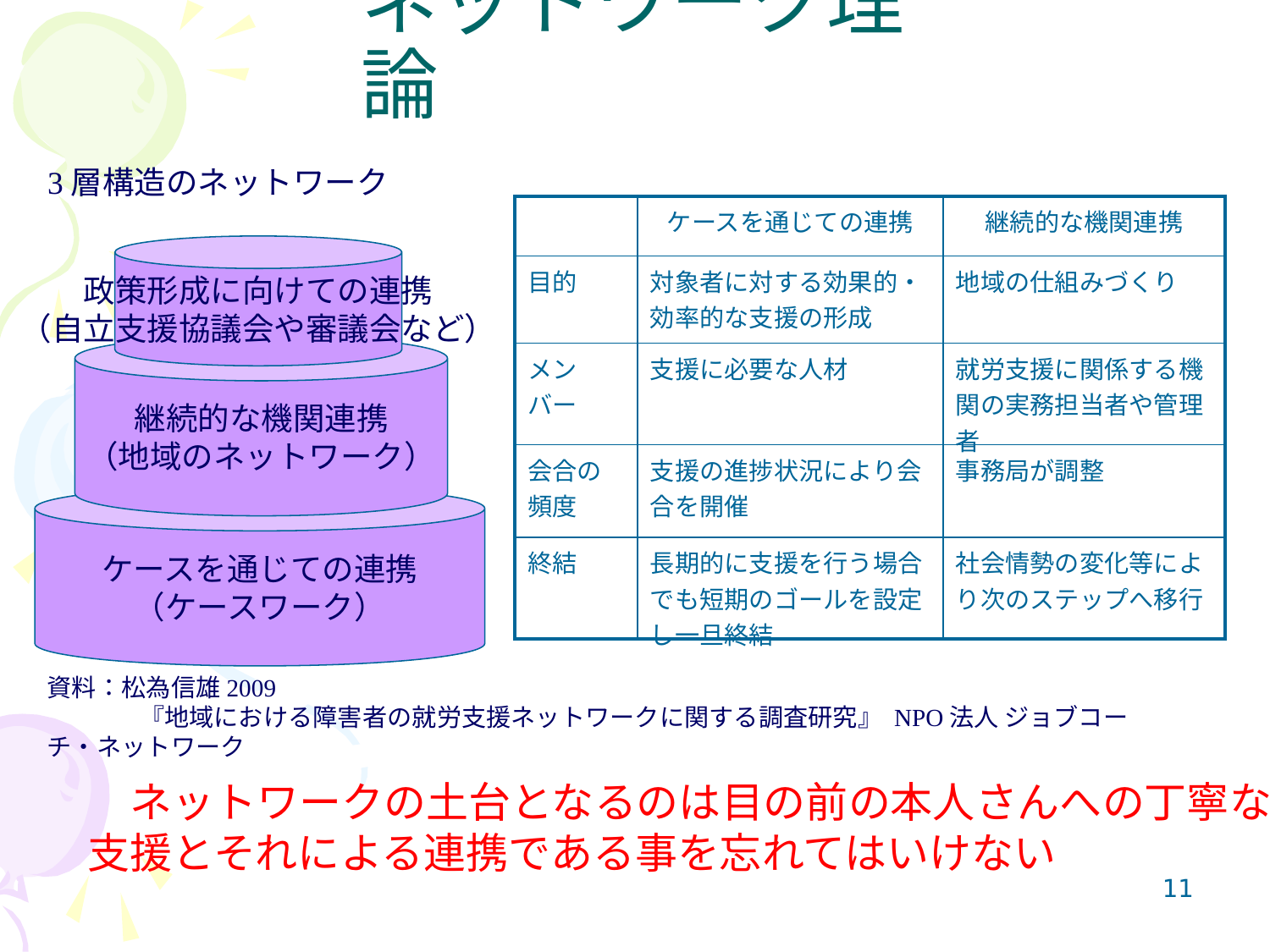

# ネットワーク理論
3層構造のネットワーク
|  | ケースを通じての連携 | 継続的な機関連携 |
| --- | --- | --- |
| 目的 | 対象者に対する効果的・効率的な支援の形成 | 地域の仕組みづくり |
| メンバー | 支援に必要な人材 | 就労支援に関係する機関の実務担当者や管理者 |
| 会合の頻度 | 支援の進捗状況により会合を開催 | 事務局が調整 |
| 終結 | 長期的に支援を行う場合でも短期のゴールを設定し一旦終結 | 社会情勢の変化等により次のステップへ移行 |
政策形成に向けての連携
（自立支援協議会や審議会など）
継続的な機関連携
（地域のネットワーク）
ケースを通じての連携
（ケースワーク）
資料：松為信雄2009
  　　　『地域における障害者の就労支援ネットワークに関する調査研究』 NPO法人 ジョブコーチ・ネットワーク

　ネットワークの土台となるのは目の前の本人さんへの丁寧な
支援とそれによる連携である事を忘れてはいけない

11